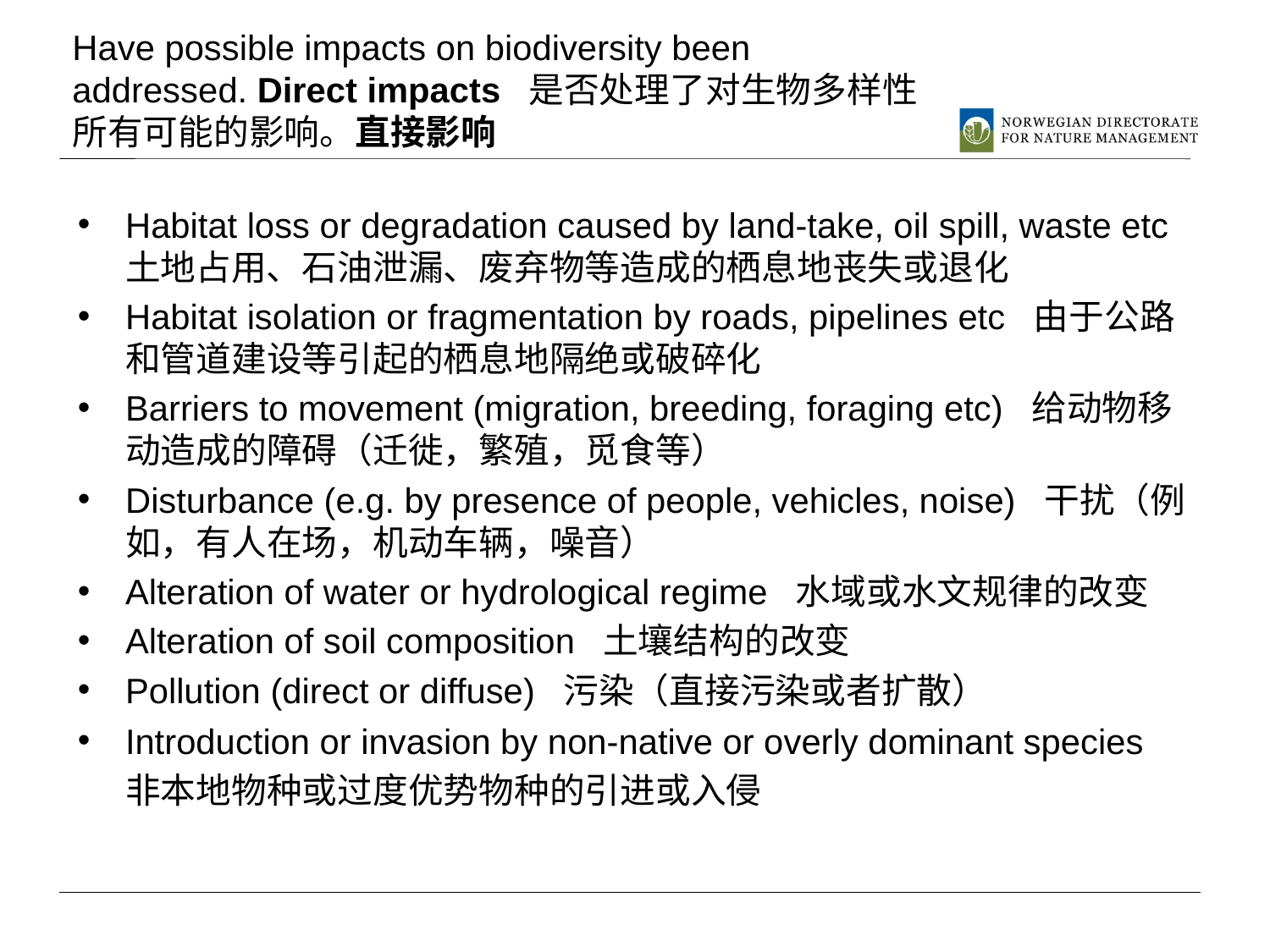

# Have possible impacts on biodiversity been addressed. Direct impacts  是否处理了对生物多样性所有可能的影响。直接影响
Habitat loss or degradation caused by land-take, oil spill, waste etc土地占用、石油泄漏、废弃物等造成的栖息地丧失或退化
Habitat isolation or fragmentation by roads, pipelines etc  由于公路和管道建设等引起的栖息地隔绝或破碎化
Barriers to movement (migration, breeding, foraging etc)  给动物移动造成的障碍（迁徙，繁殖，觅食等）
Disturbance (e.g. by presence of people, vehicles, noise)  干扰（例如，有人在场，机动车辆，噪音）
Alteration of water or hydrological regime  水域或水文规律的改变
Alteration of soil composition  土壤结构的改变
Pollution (direct or diffuse)  污染（直接污染或者扩散）
Introduction or invasion by non-native or overly dominant species  非本地物种或过度优势物种的引进或入侵